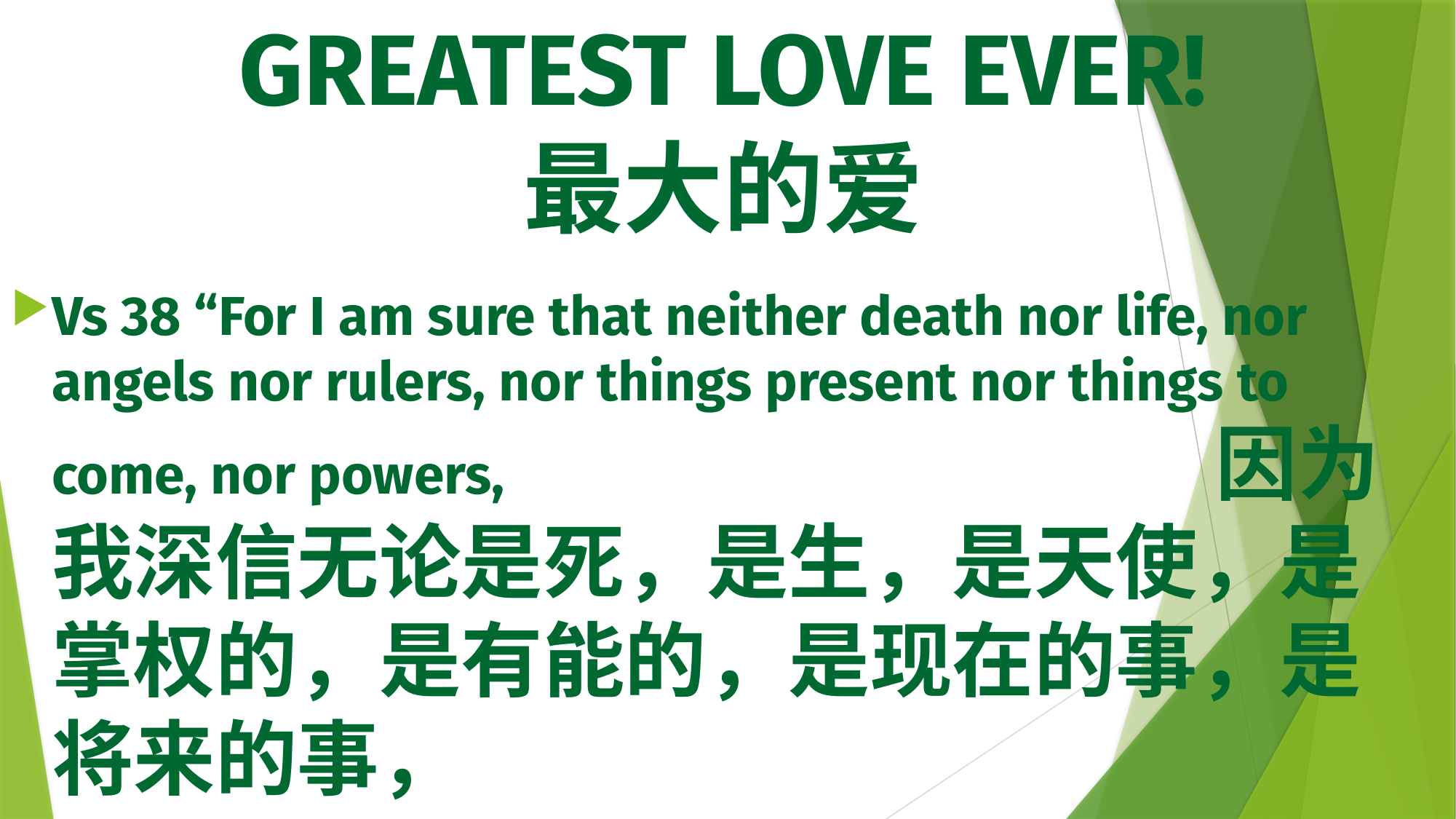

# GREATEST LOVE EVER! 最大的爱
Vs 38 “For I am sure that neither death nor life, nor angels nor rulers, nor things present nor things to come, nor powers,                                                      因为我深信无论是死，是生，是天使，是掌权的，是有能的，是现在的事，是将来的事，